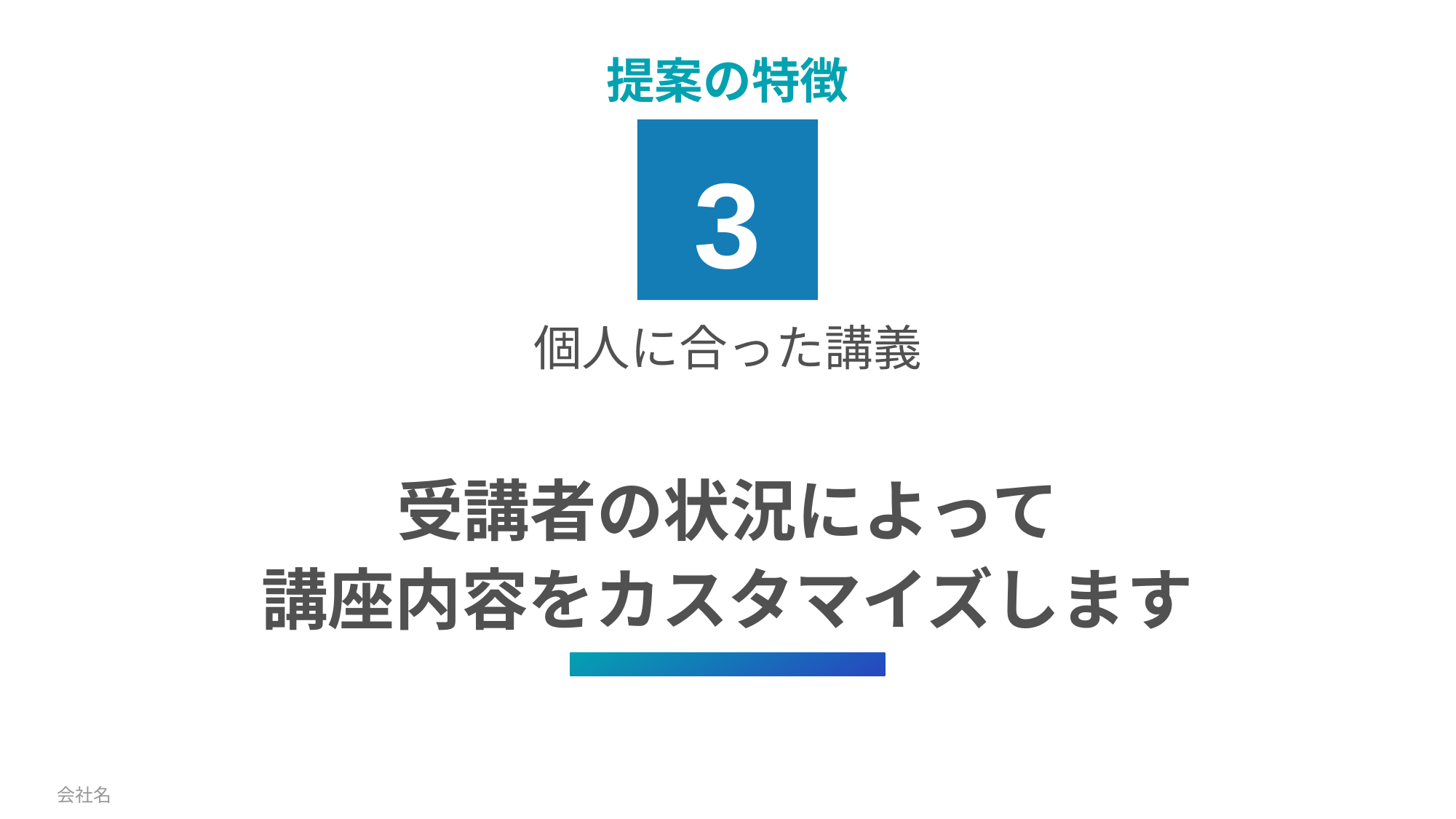

# 提案の特徴
3
個人に合った講義
受講者の状況によって
講座内容をカスタマイズします

会社名